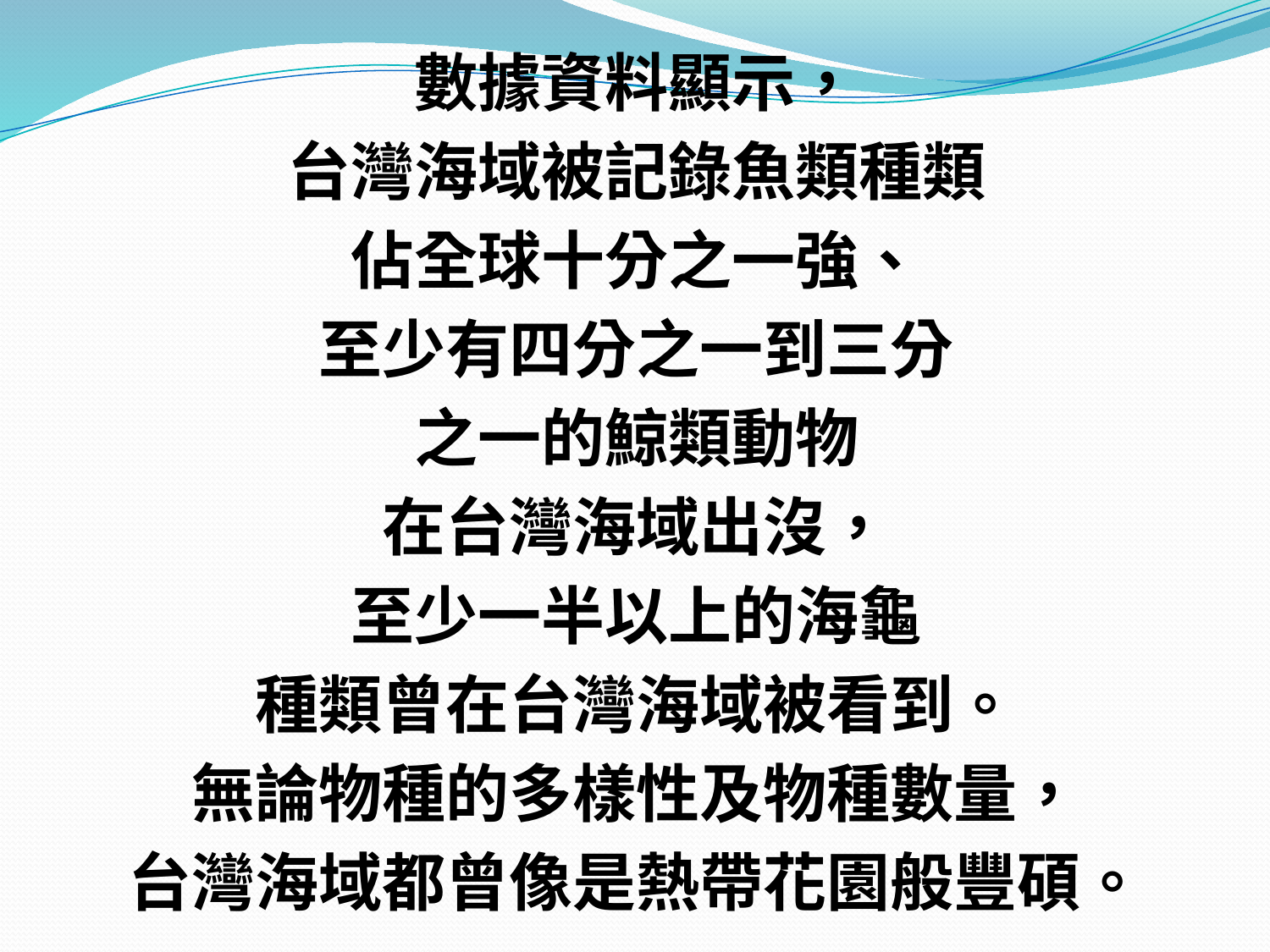

數據資料顯示，
台灣海域被記錄魚類種類
佔全球十分之一強、
至少有四分之一到三分
之一的鯨類動物
在台灣海域出沒，
至少一半以上的海龜
種類曾在台灣海域被看到。
無論物種的多樣性及物種數量，
台灣海域都曾像是熱帶花園般豐碩。